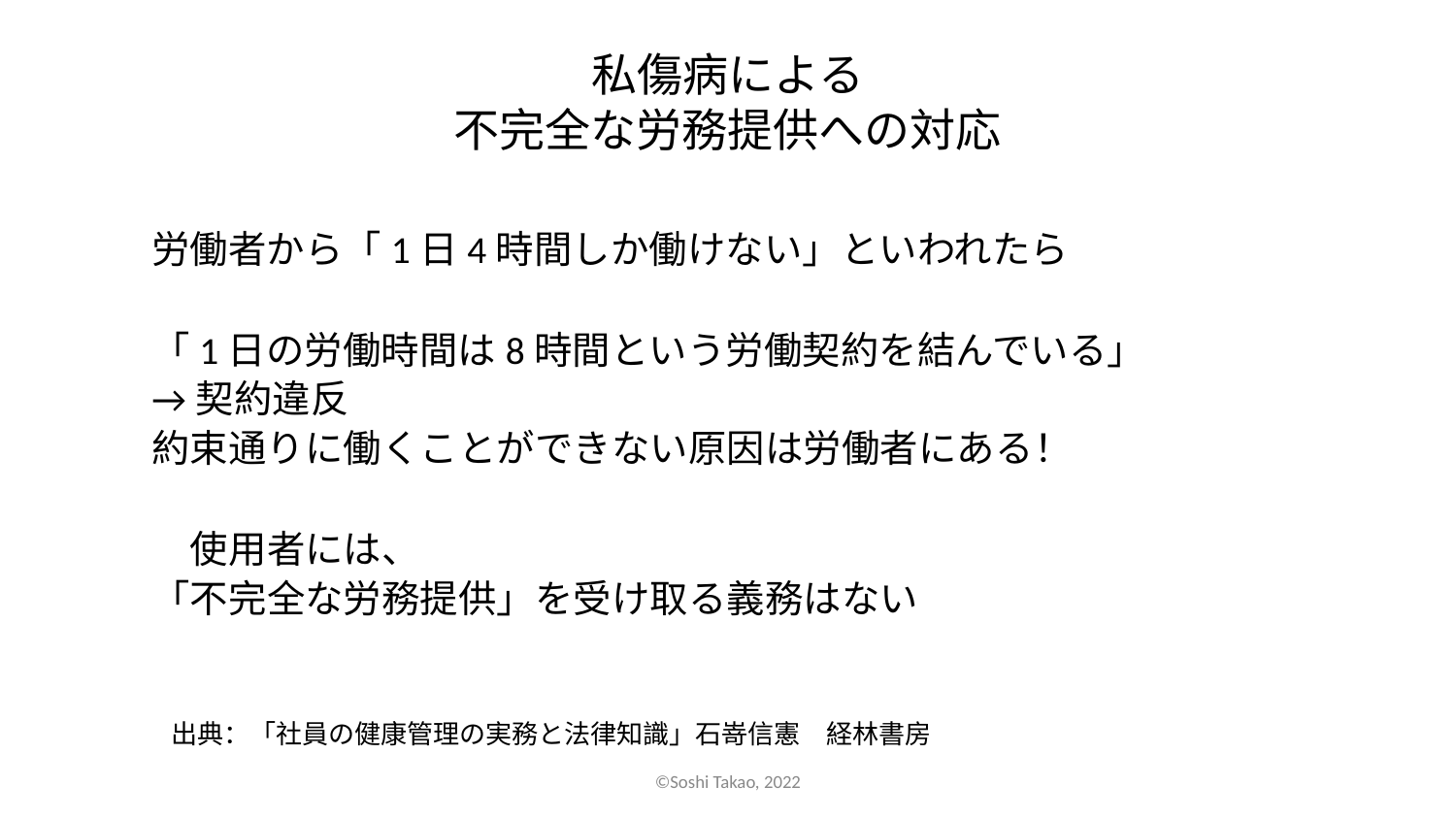

# 私傷病による 不完全な労務提供への対応

労働者から「1日4時間しか働けない」といわれたら

「1日の労働時間は8時間という労働契約を結んでいる」
→契約違反
約束通りに働くことができない原因は労働者にある！

　使用者には、
「不完全な労務提供」を受け取る義務はない
出典：「社員の健康管理の実務と法律知識」石嵜信憲　経林書房
©Soshi Takao, 2022